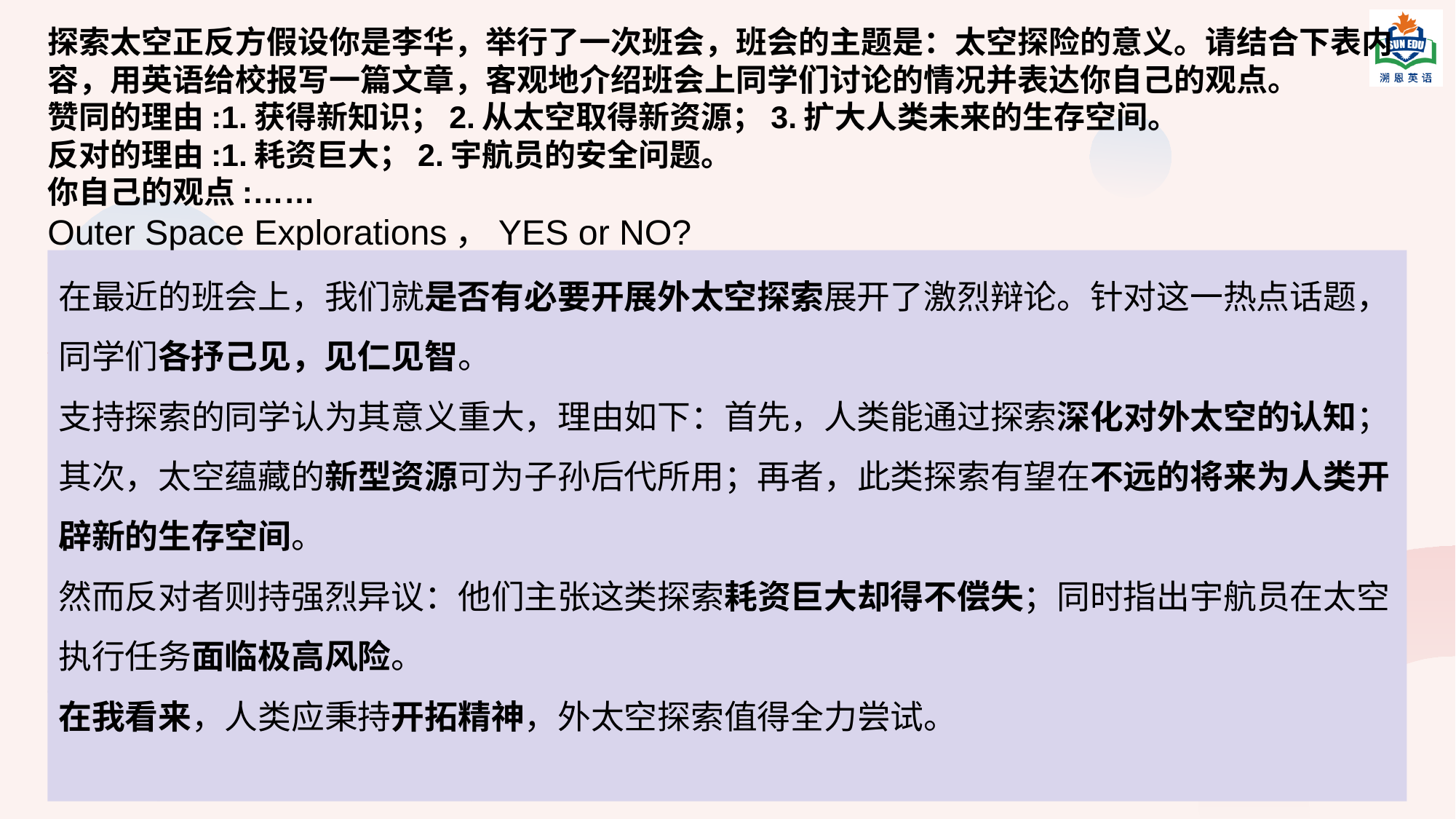

探索太空正反方假设你是李华，举行了一次班会，班会的主题是：太空探险的意义。请结合下表内容，用英语给校报写一篇文章，客观地介绍班会上同学们讨论的情况并表达你自己的观点。
赞同的理由:1.获得新知识；2.从太空取得新资源；3.扩大人类未来的生存空间。
反对的理由:1.耗资巨大；2.宇航员的安全问题。
你自己的观点:……
Outer Space Explorations，YES or NO?
  We had an argument over whether it is necessary to carry out outer space explorations at a class meeting the other day.  The opinions concerning this hot topic vary from person to person.
    Some of us think it important to research the outer space because：First of all，people can get a better understanding of the outer space through their exploration. Second, new resources can be found there for human being, which are beneficial for your future generations. Third, this exploration can possibly bring about new living space for human life in the near future.
    However, others are strongly against it. They believe that it takes so much money to do this kind of exploration, which is not worth the value. Besides, it is very dangerous for astronauts to do such work in the outer space.
In my view，people should be pioneering and therefore such explorations into the outer space are worth trying out.
在最近的班会上，我们就是否有必要开展外太空探索展开了激烈辩论。针对这一热点话题，同学们各抒己见，见仁见智。
支持探索的同学认为其意义重大，理由如下：首先，人类能通过探索深化对外太空的认知；其次，太空蕴藏的新型资源可为子孙后代所用；再者，此类探索有望在不远的将来为人类开辟新的生存空间。
然而反对者则持强烈异议：他们主张这类探索耗资巨大却得不偿失；同时指出宇航员在太空执行任务面临极高风险。
在我看来，人类应秉持开拓精神，外太空探索值得全力尝试。